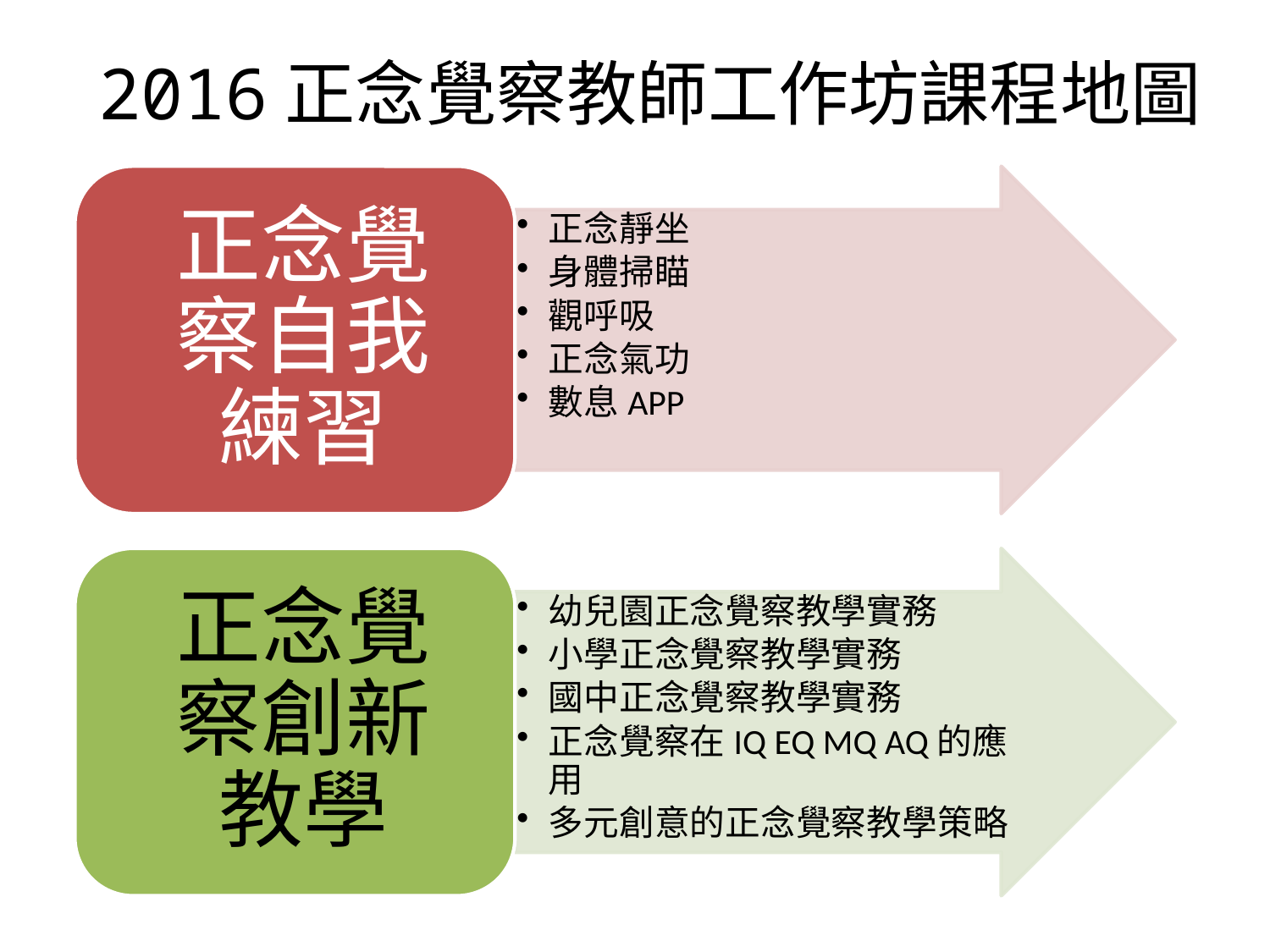

2016正念覺察教師工作坊課程地圖
正念靜坐
身體掃瞄
觀呼吸
正念氣功
數息APP
正念覺察自我練習
幼兒園正念覺察教學實務
小學正念覺察教學實務
國中正念覺察教學實務
正念覺察在IQ EQ MQ AQ的應用
多元創意的正念覺察教學策略
正念覺察創新教學